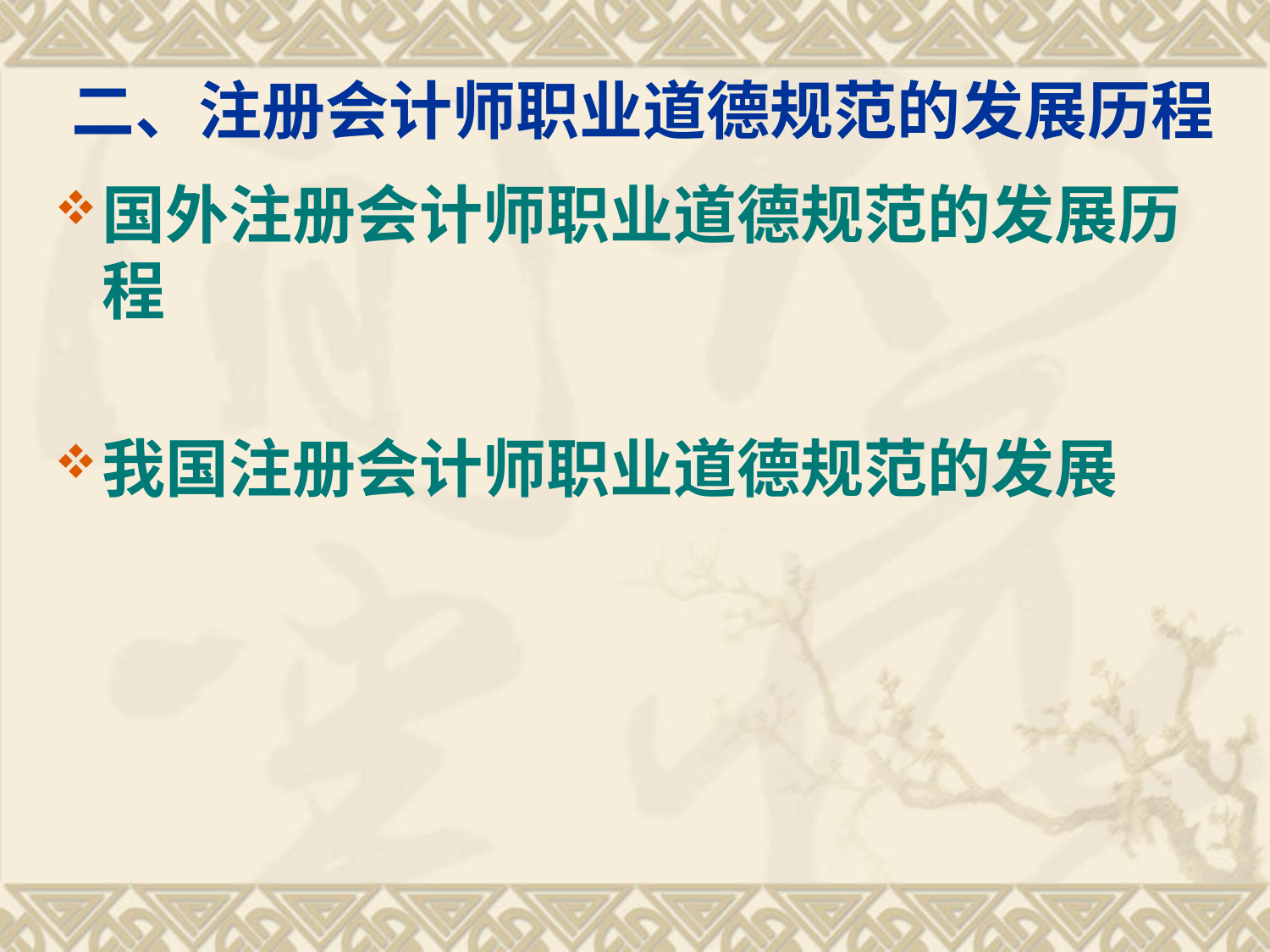

# 二、注册会计师职业道德规范的发展历程
国外注册会计师职业道德规范的发展历程

我国注册会计师职业道德规范的发展